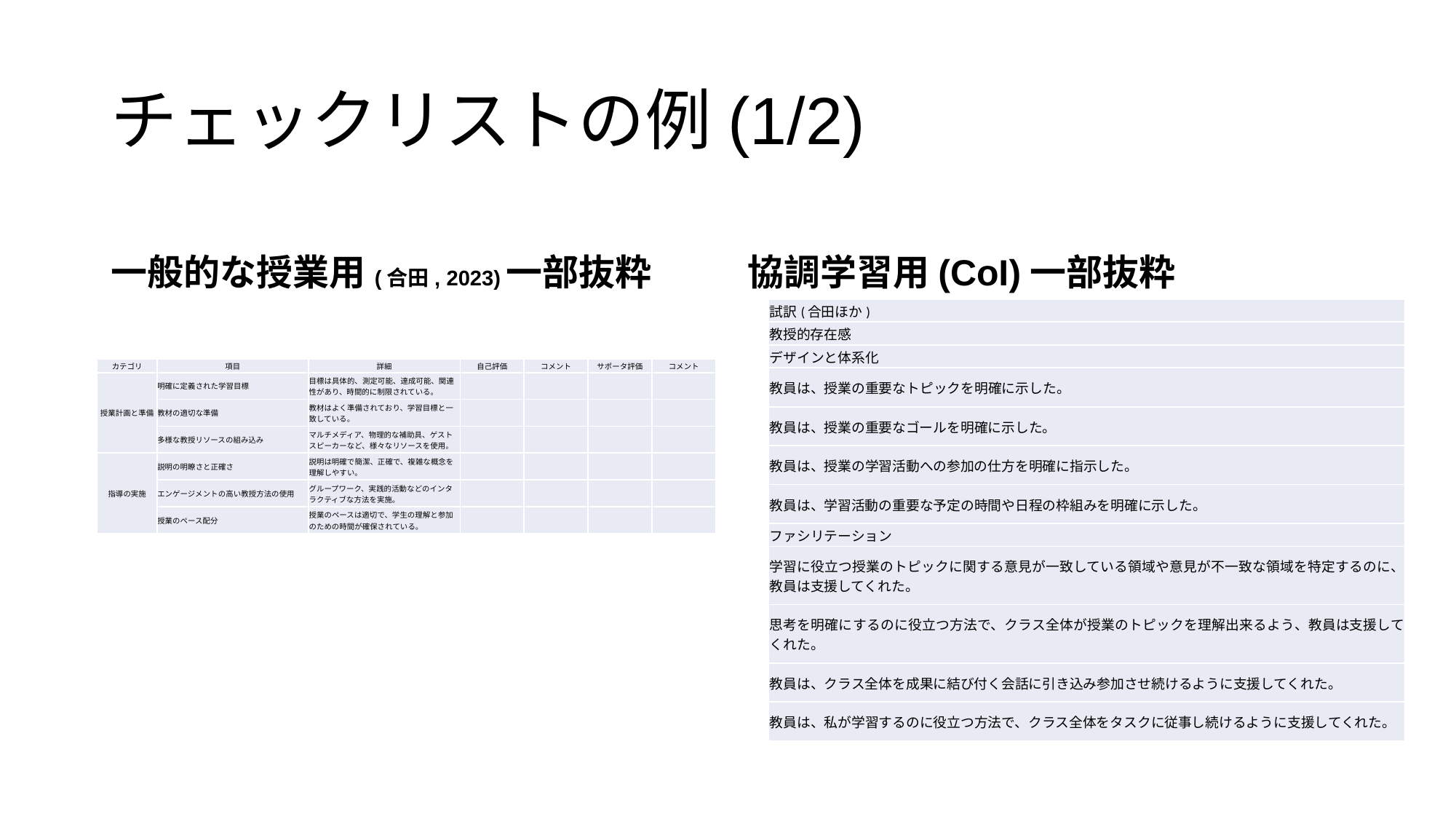

# チェックリストの例(1/2)
一般的な授業用(合田, 2023)一部抜粋
協調学習用(CoI)一部抜粋

| 試訳(合田ほか) |
| --- |
| 教授的存在感 |
| デザインと体系化 |
| 教員は、授業の重要なトピックを明確に示した。 |
| 教員は、授業の重要なゴールを明確に示した。 |
| 教員は、授業の学習活動への参加の仕方を明確に指示した。 |
| 教員は、学習活動の重要な予定の時間や日程の枠組みを明確に示した。 |
| ファシリテーション |
| 学習に役立つ授業のトピックに関する意見が一致している領域や意見が不一致な領域を特定するのに、教員は支援してくれた。 |
| 思考を明確にするのに役立つ方法で、クラス全体が授業のトピックを理解出来るよう、教員は支援してくれた。 |
| 教員は、クラス全体を成果に結び付く会話に引き込み参加させ続けるように支援してくれた。 |
| 教員は、私が学習するのに役立つ方法で、クラス全体をタスクに従事し続けるように支援してくれた。 |
| カテゴリ | 項目 | 詳細 | 自己評価 | コメント | サポータ評価 | コメント |
| --- | --- | --- | --- | --- | --- | --- |
| 授業計画と準備 | 明確に定義された学習目標 | 目標は具体的、測定可能、達成可能、関連性があり、時間的に制限されている。 |  |  |  |  |
|  | 教材の適切な準備 | 教材はよく準備されており、学習目標と一致している。 |  |  |  |  |
|  | 多様な教授リソースの組み込み | マルチメディア、物理的な補助具、ゲストスピーカーなど、様々なリソースを使用。 |  |  |  |  |
| 指導の実施 | 説明の明瞭さと正確さ | 説明は明確で簡潔、正確で、複雑な概念を理解しやすい。 |  |  |  |  |
|  | エンゲージメントの高い教授方法の使用 | グループワーク、実践的活動などのインタラクティブな方法を実施。 |  |  |  |  |
|  | 授業のペース配分 | 授業のペースは適切で、学生の理解と参加のための時間が確保されている。 |  |  |  |  |